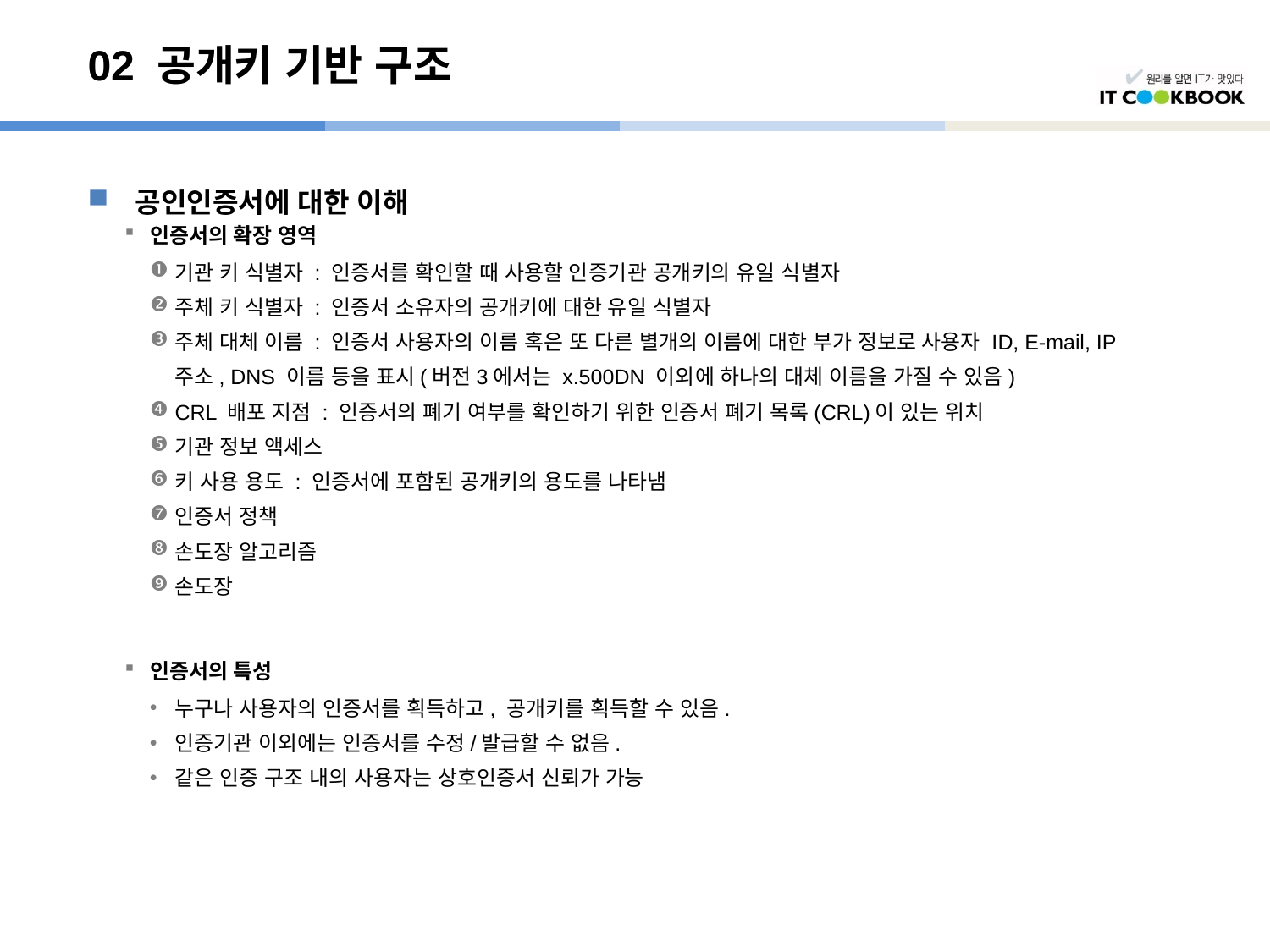

# 02 공개키 기반 구조
공인인증서에 대한 이해
인증서의 확장 영역
기관 키 식별자 : 인증서를 확인할 때 사용할 인증기관 공개키의 유일 식별자
주체 키 식별자 : 인증서 소유자의 공개키에 대한 유일 식별자
주체 대체 이름 : 인증서 사용자의 이름 혹은 또 다른 별개의 이름에 대한 부가 정보로 사용자 ID, E-mail, IP
	주소, DNS 이름 등을 표시(버전3에서는 x.500DN 이외에 하나의 대체 이름을 가질 수 있음)
CRL 배포 지점 : 인증서의 폐기 여부를 확인하기 위한 인증서 폐기 목록(CRL)이 있는 위치
기관 정보 액세스
키 사용 용도 : 인증서에 포함된 공개키의 용도를 나타냄
인증서 정책
손도장 알고리즘
손도장

인증서의 특성
누구나 사용자의 인증서를 획득하고, 공개키를 획득할 수 있음.
인증기관 이외에는 인증서를 수정/발급할 수 없음.
같은 인증 구조 내의 사용자는 상호인증서 신뢰가 가능